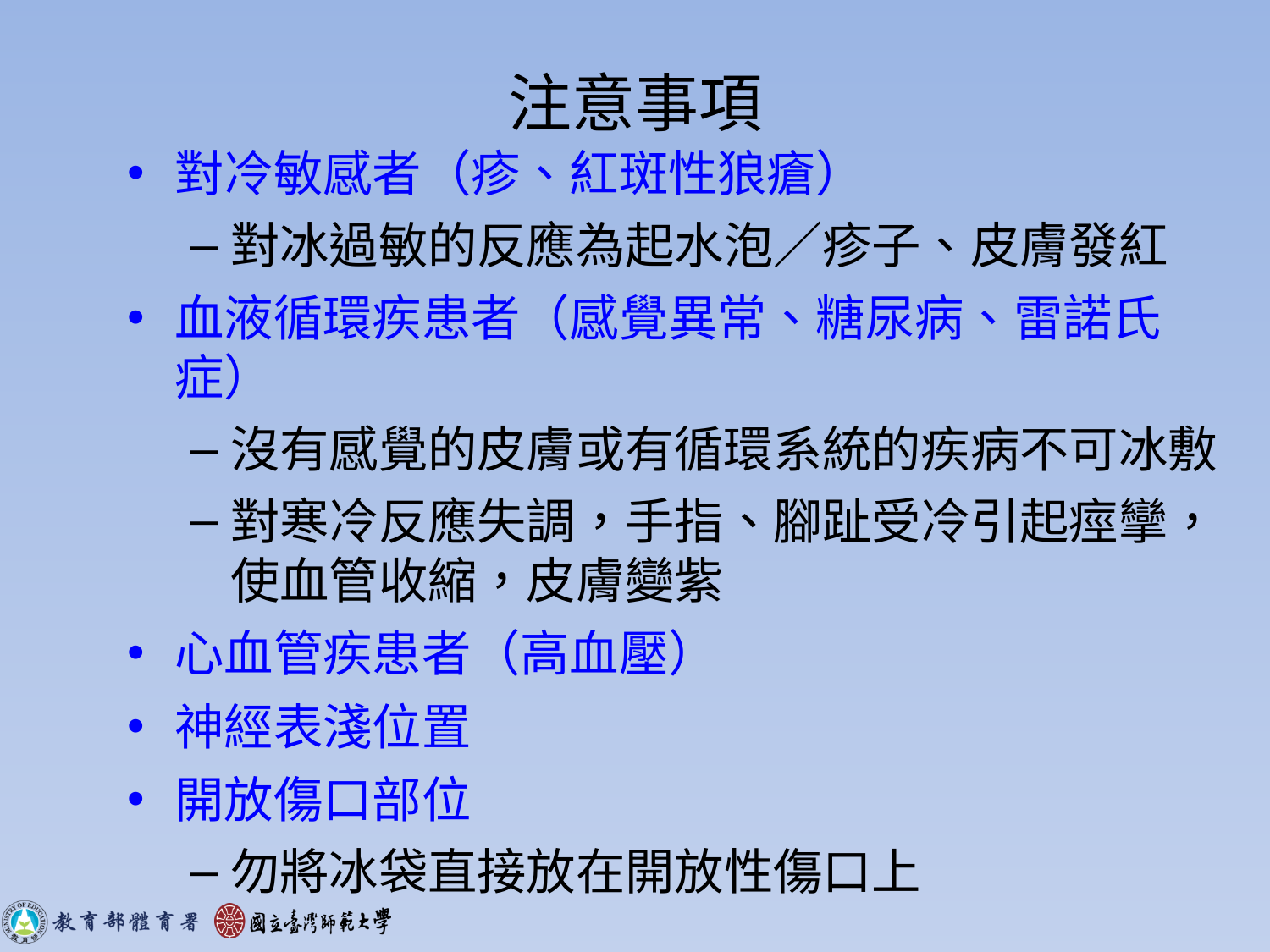

# 注意事項
對冷敏感者（疹、紅斑性狼瘡）
對冰過敏的反應為起水泡／疹子、皮膚發紅
血液循環疾患者（感覺異常、糖尿病、雷諾氏症）
沒有感覺的皮膚或有循環系統的疾病不可冰敷
對寒冷反應失調，手指、腳趾受冷引起痙攣，使血管收縮，皮膚變紫
心血管疾患者（高血壓）
神經表淺位置
開放傷口部位
勿將冰袋直接放在開放性傷口上